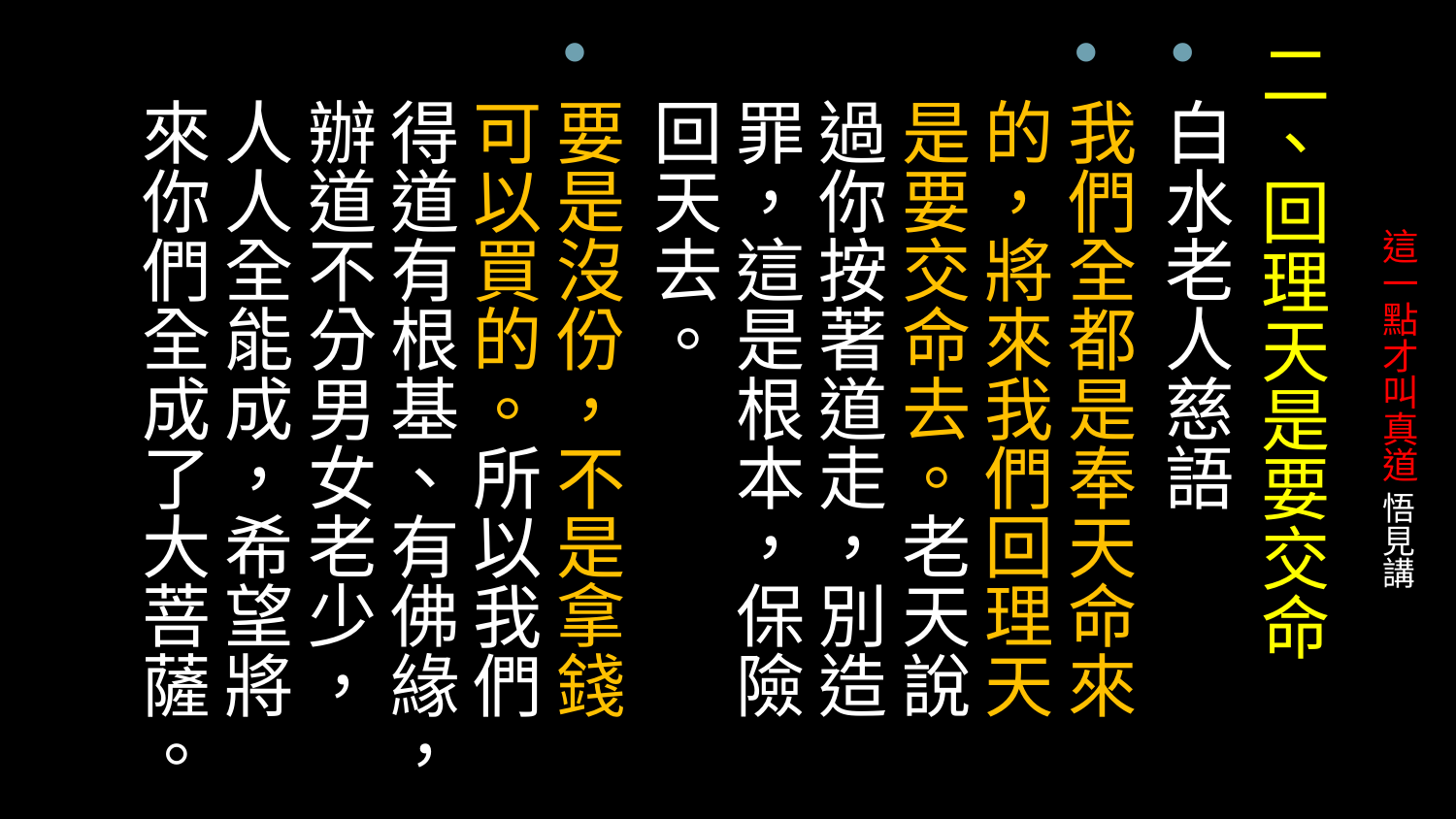

二、回理天是要交命
白水老人慈語
我們全都是奉天命來的，將來我們回理天是要交命去。老天說過你按著道走，別造罪，這是根本，保險回天去。
要是沒份，不是拿錢可以買的。所以我們得道有根基、有佛緣，辦道不分男女老少，人人全能成，希望將來你們全成了大菩薩。

# 這一點才叫真道 悟見講